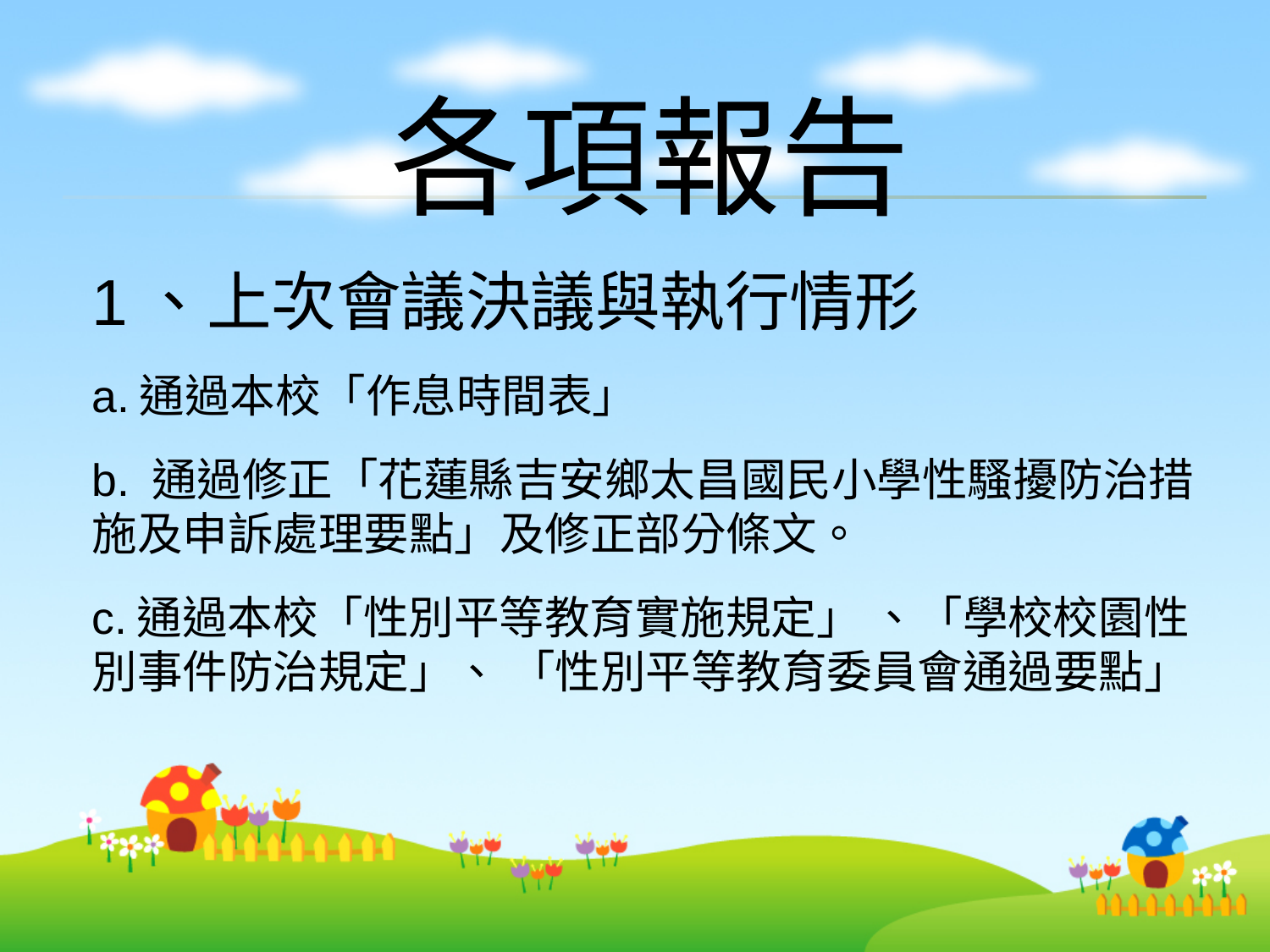

各項報告
1、上次會議決議與執行情形
a.通過本校「作息時間表」
b. 通過修正「花蓮縣吉安鄉太昌國民小學性騷擾防治措施及申訴處理要點」及修正部分條文。
c.通過本校「性別平等教育實施規定」 、「學校校園性別事件防治規定」、 「性別平等教育委員會通過要點」